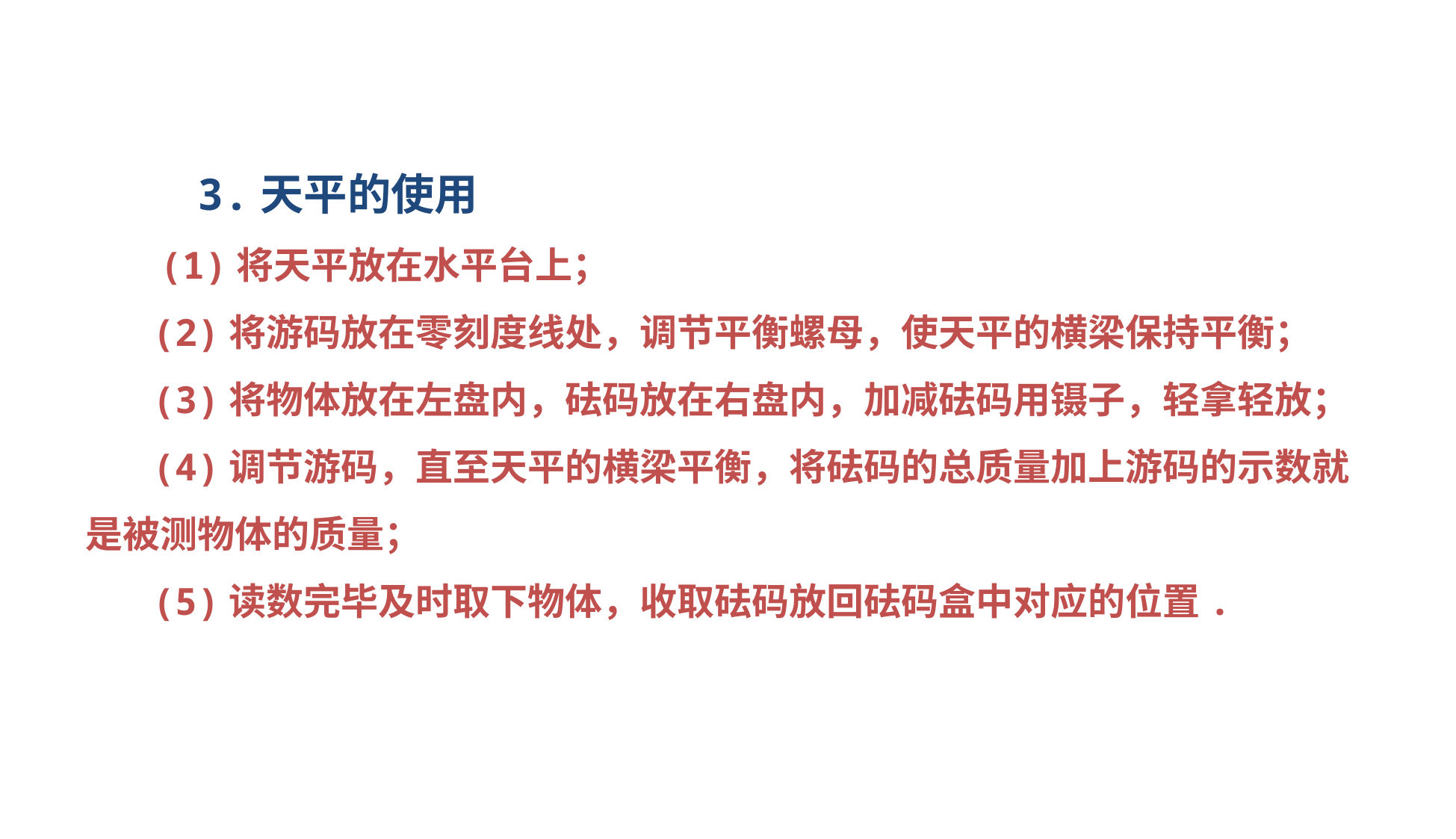

3.天平的使用
    (1)将天平放在水平台上；
   (2)将游码放在零刻度线处，调节平衡螺母，使天平的横梁保持平衡；
   (3)将物体放在左盘内，砝码放在右盘内，加减砝码用镊子，轻拿轻放；
   (4)调节游码，直至天平的横梁平衡，将砝码的总质量加上游码的示数就是被测物体的质量；
   (5)读数完毕及时取下物体，收取砝码放回砝码盒中对应的位置.